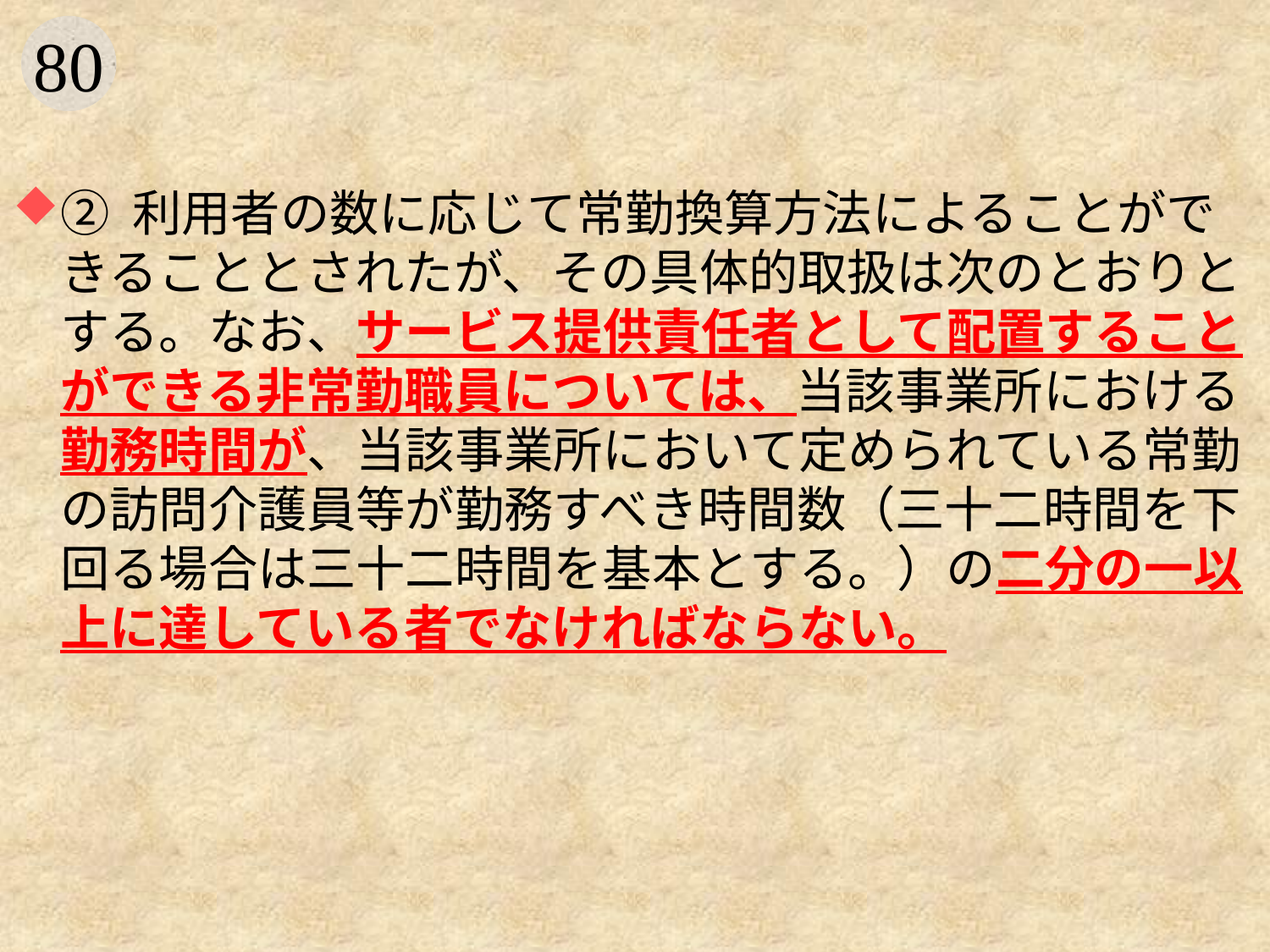

#
② 利用者の数に応じて常勤換算方法によることができることとされたが、その具体的取扱は次のとおりとする。なお、サービス提供責任者として配置することができる非常勤職員については、当該事業所における勤務時間が、当該事業所において定められている常勤の訪問介護員等が勤務すべき時間数（三十二時間を下回る場合は三十二時間を基本とする。）の二分の一以上に達している者でなければならない。